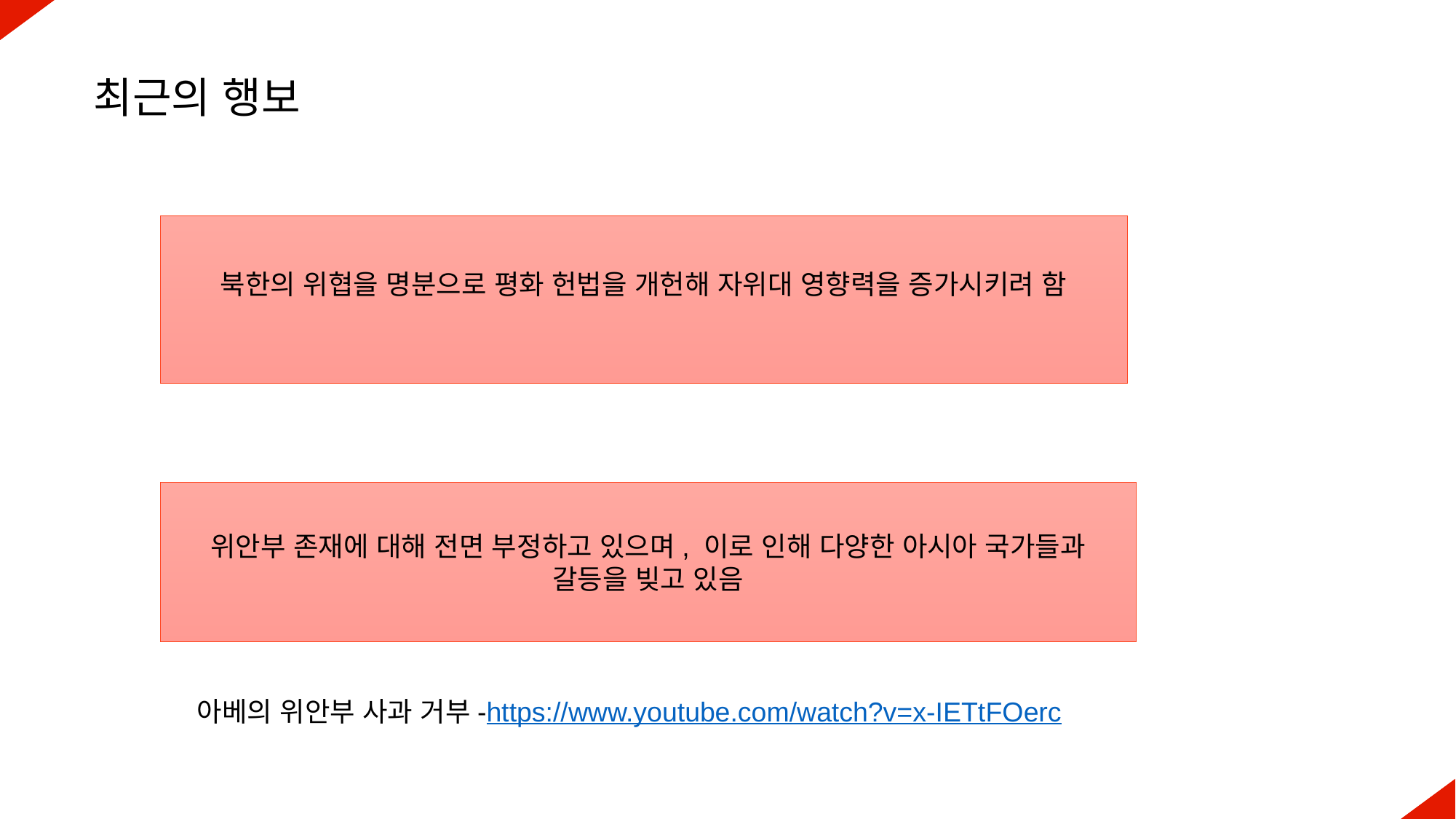

최근의 행보
북한의 위협을 명분으로 평화 헌법을 개헌해 자위대 영향력을 증가시키려 함

위안부 존재에 대해 전면 부정하고 있으며, 이로 인해 다양한 아시아 국가들과
갈등을 빚고 있음
아베의 위안부 사과 거부-https://www.youtube.com/watch?v=x-IETtFOerc